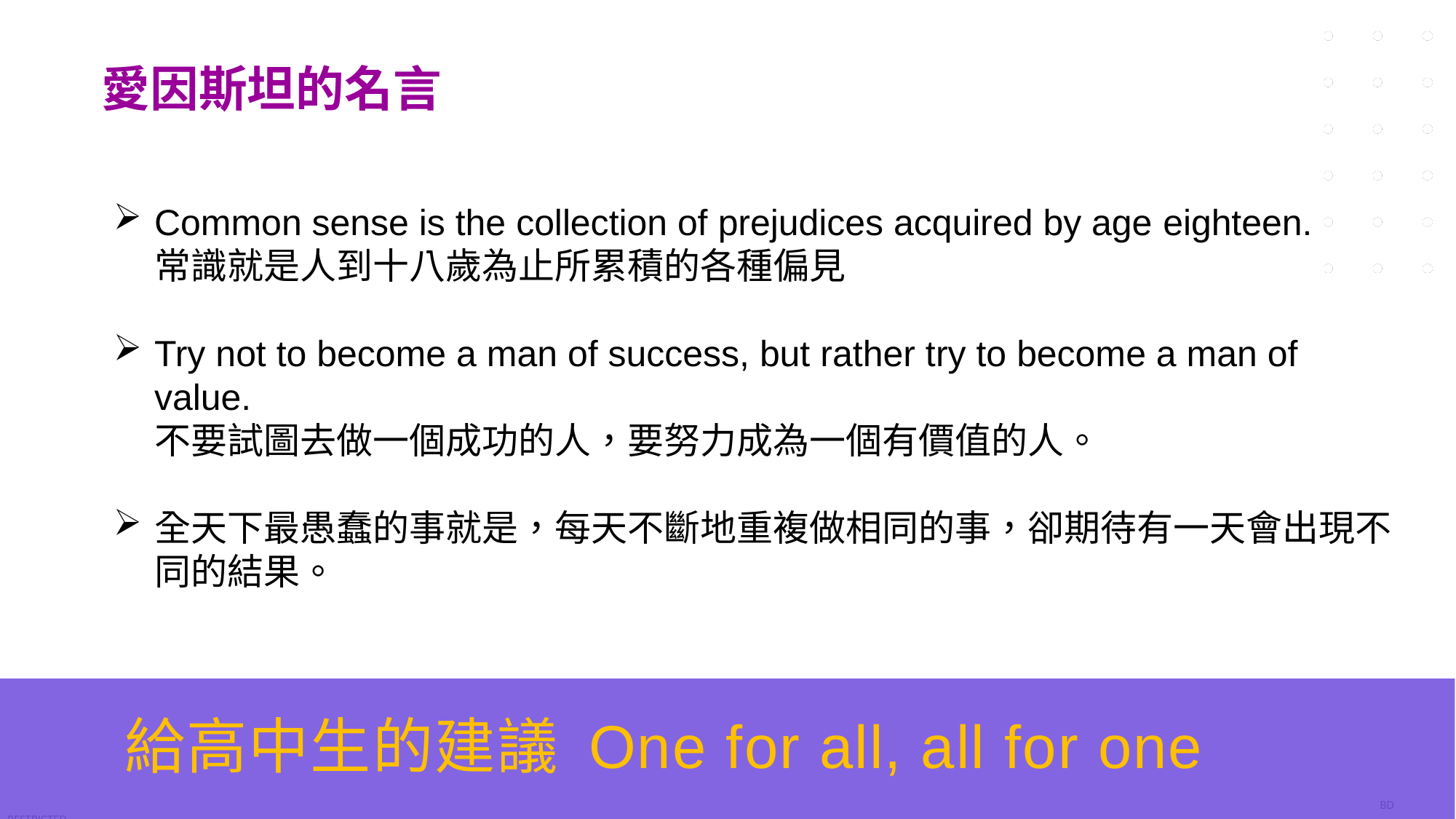

愛因斯坦的名言
Common sense is the collection of prejudices acquired by age eighteen.
常識就是人到十八歲為止所累積的各種偏見

Try not to become a man of success, but rather try to become a man of value.
不要試圖去做一個成功的人，要努力成為一個有價值的人。

全天下最愚蠢的事就是，每天不斷地重複做相同的事，卻期待有一天會出現不同的結果。

# 給高中生的建議 One for all, all for one